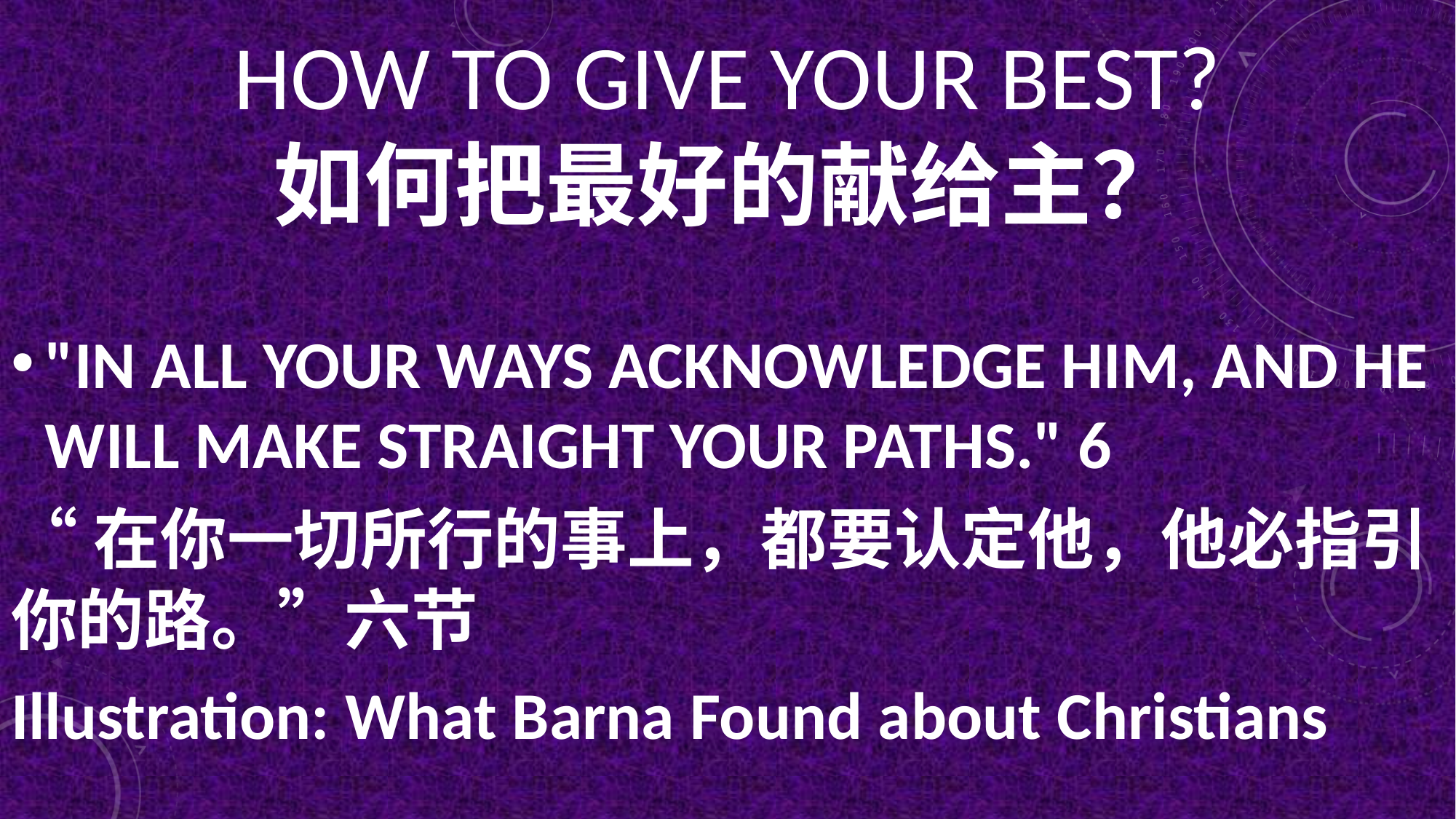

# HOW TO GIVE YOUR BEST? 如何把最好的献给主？
"IN ALL YOUR WAYS ACKNOWLEDGE HIM, AND HE WILL MAKE STRAIGHT YOUR PATHS." 6
“在你一切所行的事上，都要认定他，他必指引你的路。”六节
Illustration: What Barna Found about Christians